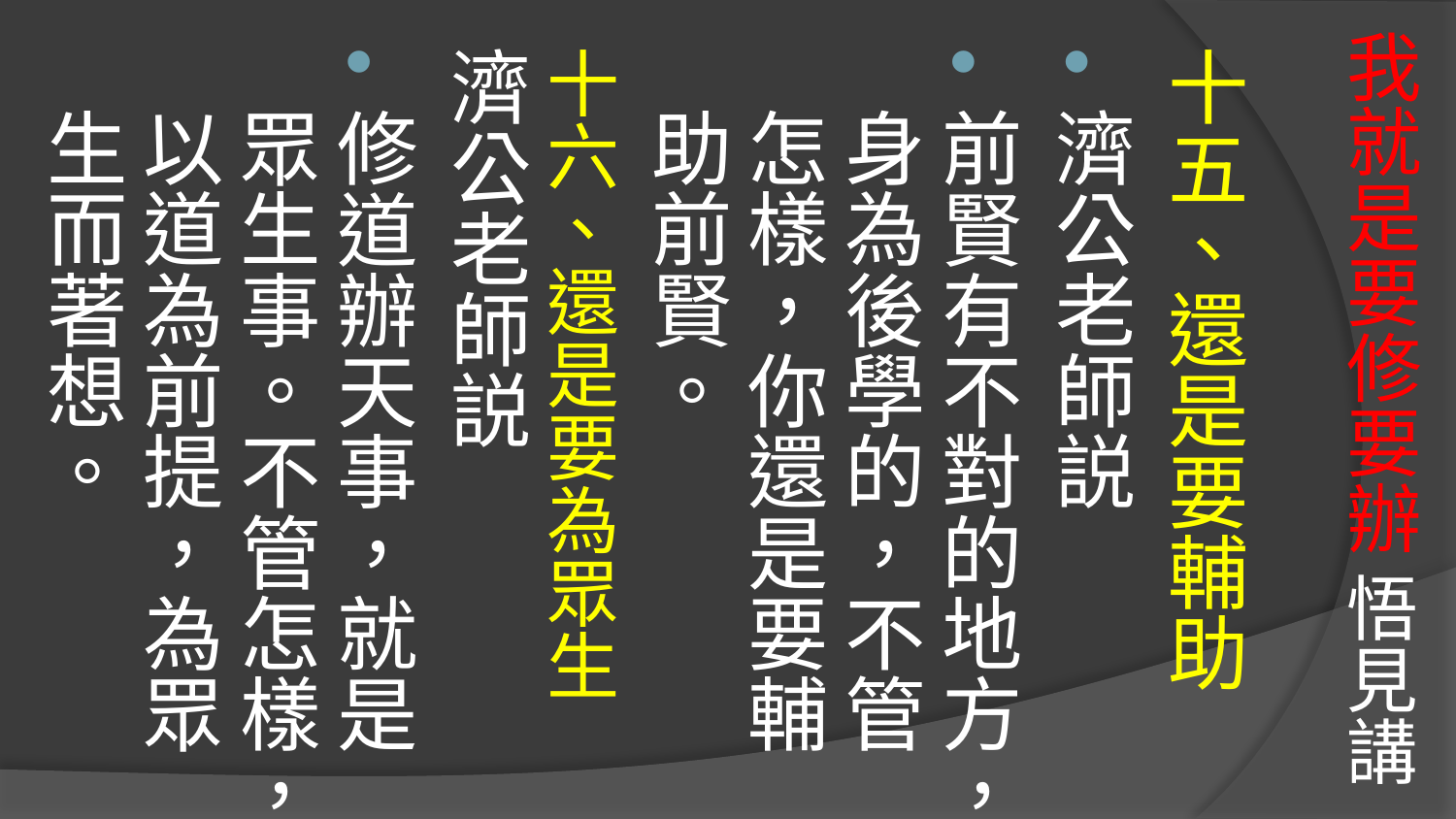

# 我就是要修要辦 悟見講
十五、還是要輔助
濟公老師説
前賢有不對的地方，身為後學的，不管怎樣，你還是要輔助前賢。
十六、還是要為眾生 濟公老師説
修道辦天事，就是眾生事。不管怎樣，以道為前提，為眾生而著想。